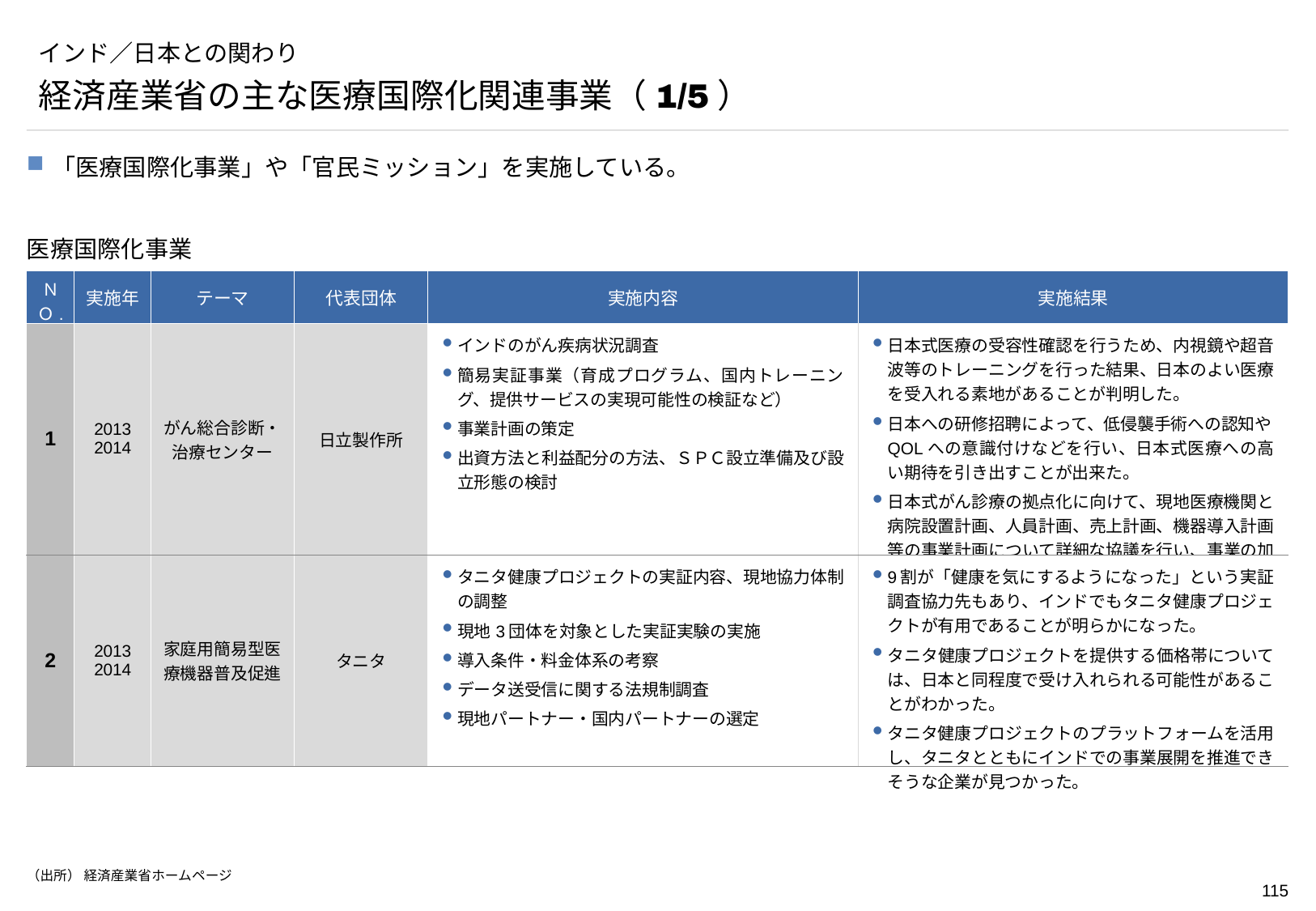

# インド／日本との関わり
経済産業省の主な医療国際化関連事業（1/5）
「医療国際化事業」や「官民ミッション」を実施している。
医療国際化事業
| ＮＯ. | 実施年 | テーマ | 代表団体 | 実施内容 | 実施結果 |
| --- | --- | --- | --- | --- | --- |
| 1 | 2013 2014 | がん総合診断・治療センター | 日立製作所 | インドのがん疾病状況調査 簡易実証事業（育成プログラム、国内トレーニング、提供サービスの実現可能性の検証など） 事業計画の策定 出資方法と利益配分の方法、ＳＰＣ設立準備及び設立形態の検討 | 日本式医療の受容性確認を行うため、内視鏡や超音波等のトレーニングを行った結果、日本のよい医療を受入れる素地があることが判明した。 日本への研修招聘によって、低侵襲手術への認知やQOLへの意識付けなどを行い、日本式医療への高い期待を引き出すことが出来た。 日本式がん診療の拠点化に向けて、現地医療機関と病院設置計画、人員計画、売上計画、機器導入計画等の事業計画について詳細な協議を行い、事業の加速化を推進した。 |
| 2 | 2013 2014 | 家庭用簡易型医療機器普及促進 | タニタ | タニタ健康プロジェクトの実証内容、現地協力体制の調整 現地3団体を対象とした実証実験の実施 導入条件・料金体系の考察 データ送受信に関する法規制調査 現地パートナー・国内パートナーの選定 | 9割が「健康を気にするようになった」という実証調査協力先もあり、インドでもタニタ健康プロジェクトが有用であることが明らかになった。 タニタ健康プロジェクトを提供する価格帯については、日本と同程度で受け入れられる可能性があることがわかった。 タニタ健康プロジェクトのプラットフォームを活用し、タニタとともにインドでの事業展開を推進できそうな企業が見つかった。 |
（出所） 経済産業省ホームページ